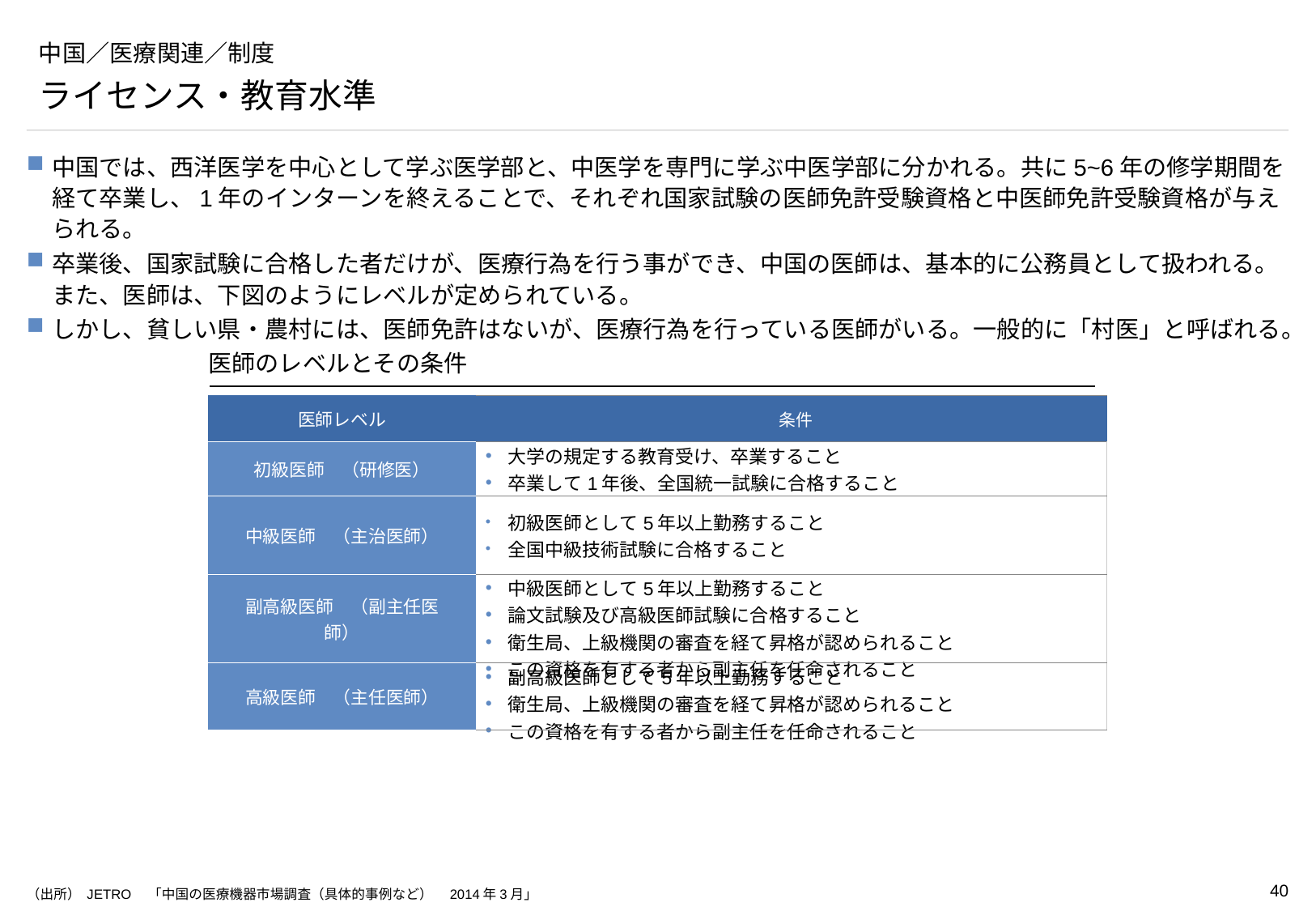

# 中国／医療関連／制度
ライセンス・教育水準
中国では、西洋医学を中心として学ぶ医学部と、中医学を専門に学ぶ中医学部に分かれる。共に5~6年の修学期間を経て卒業し、1年のインターンを終えることで、それぞれ国家試験の医師免許受験資格と中医師免許受験資格が与えられる。
卒業後、国家試験に合格した者だけが、医療行為を行う事ができ、中国の医師は、基本的に公務員として扱われる。また、医師は、下図のようにレベルが定められている。
しかし、貧しい県・農村には、医師免許はないが、医療行為を行っている医師がいる。一般的に「村医」と呼ばれる。
医師のレベルとその条件
| 医師レベル | 条件 |
| --- | --- |
| 初級医師　（研修医） | 大学の規定する教育受け、卒業すること 卒業して1年後、全国統一試験に合格すること |
| 中級医師　（主治医師） | 初級医師として5年以上勤務すること 全国中級技術試験に合格すること |
| 副高級医師　（副主任医師） | 中級医師として5年以上勤務すること 論文試験及び高級医師試験に合格すること 衛生局、上級機関の審査を経て昇格が認められること この資格を有する者から副主任を任命されること |
| 高級医師　（主任医師） | 副高級医師として5年以上勤務すること 衛生局、上級機関の審査を経て昇格が認められること この資格を有する者から副主任を任命されること |
（出所） JETRO　「中国の医療機器市場調査（具体的事例など）　2014年3月」